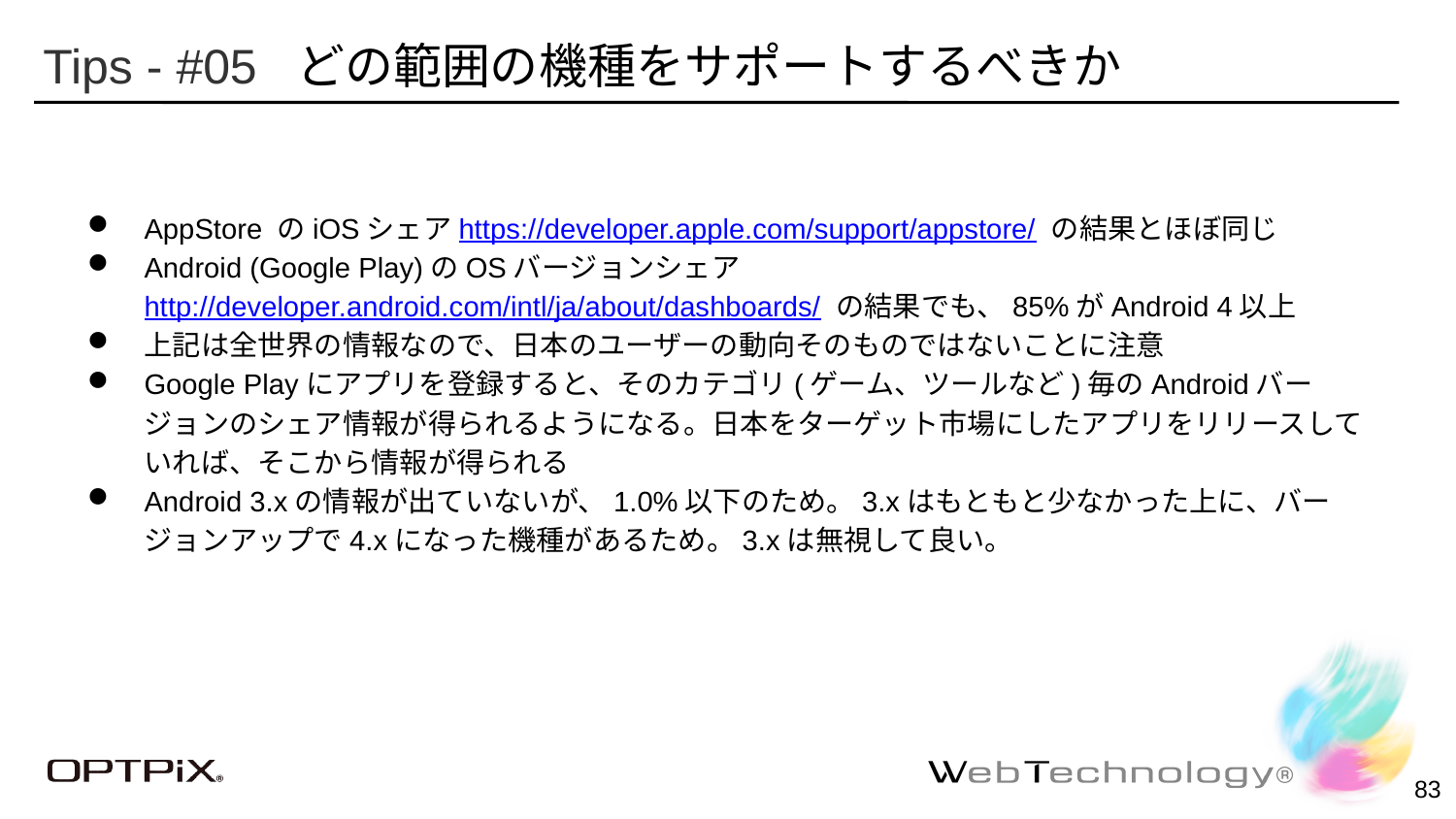

Tips - #05  どの範囲の機種をサポートするべきか
AppStore のiOSシェアhttps://developer.apple.com/support/appstore/ の結果とほぼ同じ
Android (Google Play)のOSバージョンシェアhttp://developer.android.com/intl/ja/about/dashboards/ の結果でも、85%がAndroid 4以上
上記は全世界の情報なので、日本のユーザーの動向そのものではないことに注意
Google Playにアプリを登録すると、そのカテゴリ(ゲーム、ツールなど)毎のAndroidバージョンのシェア情報が得られるようになる。日本をターゲット市場にしたアプリをリリースしていれば、そこから情報が得られる
Android 3.xの情報が出ていないが、1.0%以下のため。3.xはもともと少なかった上に、バージョンアップで4.xになった機種があるため。3.xは無視して良い。

83